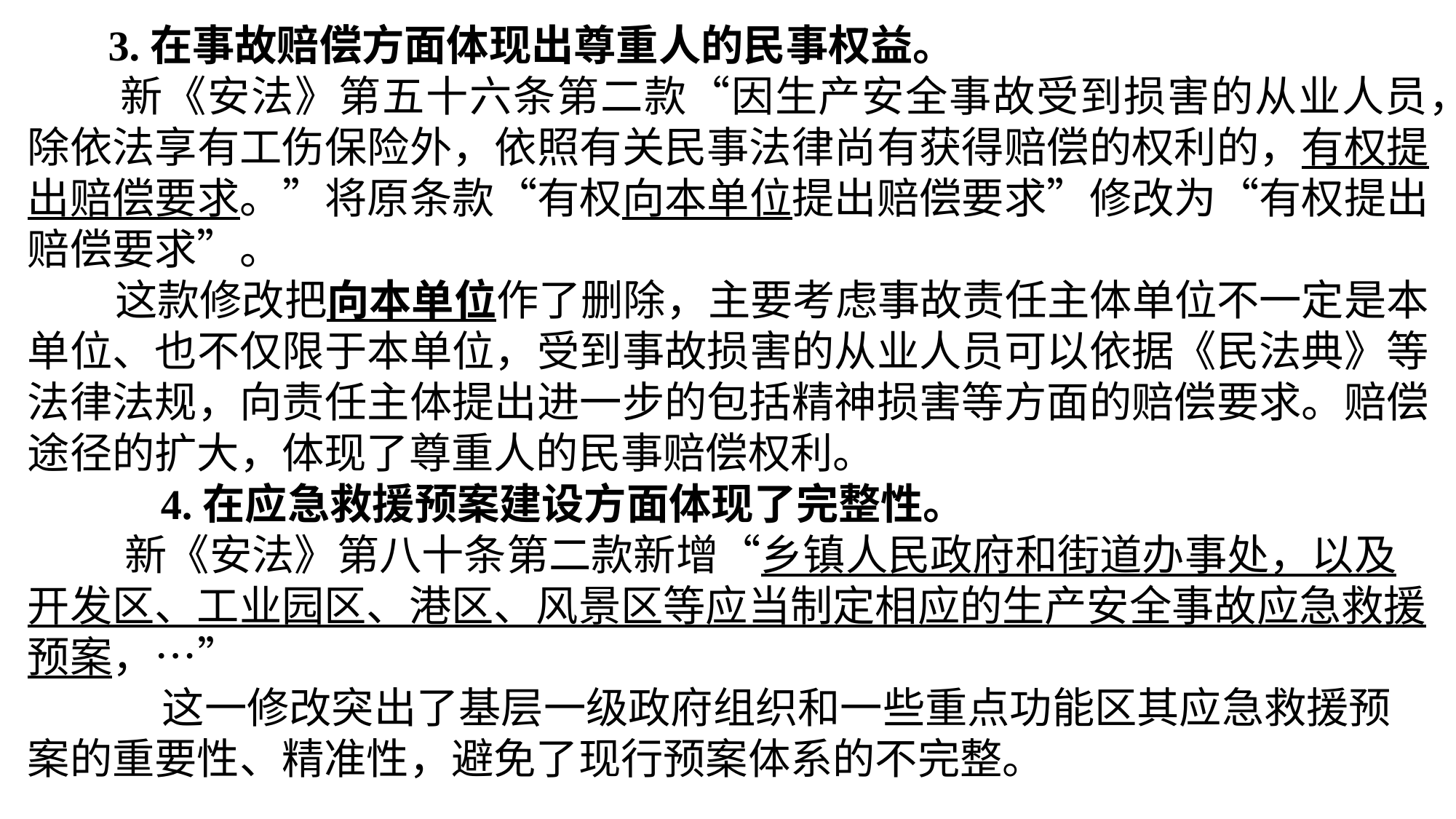

3.在事故赔偿方面体现出尊重人的民事权益。
   新《安法》第五十六条第二款“因生产安全事故受到损害的从业人员，除依法享有工伤保险外，依照有关民事法律尚有获得赔偿的权利的，有权提出赔偿要求。”将原条款“有权向本单位提出赔偿要求”修改为“有权提出赔偿要求”。
   这款修改把向本单位作了删除，主要考虑事故责任主体单位不一定是本单位、也不仅限于本单位，受到事故损害的从业人员可以依据《民法典》等法律法规，向责任主体提出进一步的包括精神损害等方面的赔偿要求。赔偿途径的扩大，体现了尊重人的民事赔偿权利。
        4.在应急救援预案建设方面体现了完整性。
    新《安法》第八十条第二款新增“乡镇人民政府和街道办事处，以及开发区、工业园区、港区、风景区等应当制定相应的生产安全事故应急救援预案，…”
        这一修改突出了基层一级政府组织和一些重点功能区其应急救援预案的重要性、精准性，避免了现行预案体系的不完整。